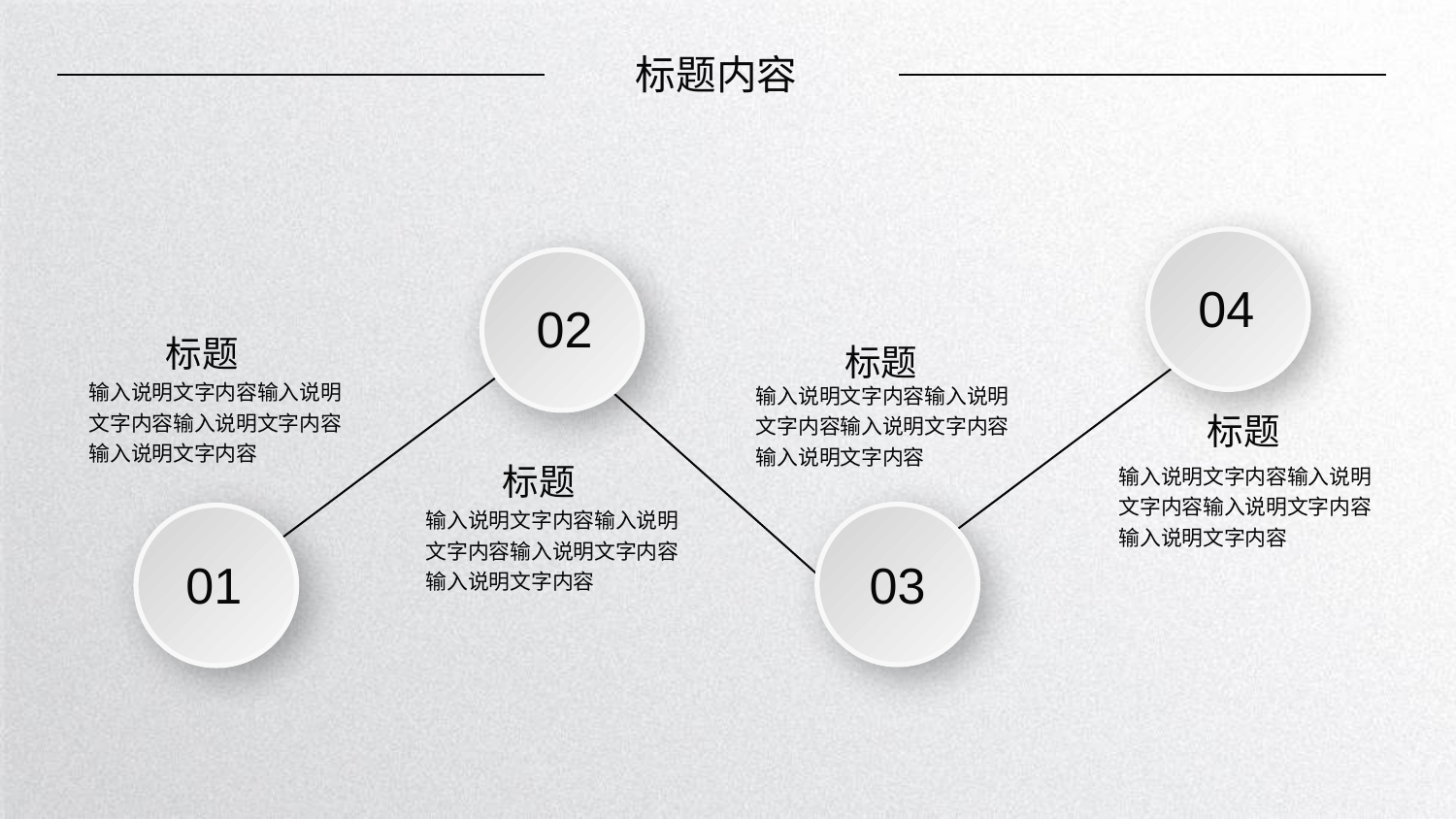

标题内容

04

02
标题
标题
输入说明文字内容输入说明文字内容输入说明文字内容输入说明文字内容

输入说明文字内容输入说明文字内容输入说明文字内容输入说明文字内容

标题
输入说明文字内容输入说明文字内容输入说明文字内容输入说明文字内容
标题
输入说明文字内容输入说明文字内容输入说明文字内容输入说明文字内容

03

01
延时演讲文字，不用可删除